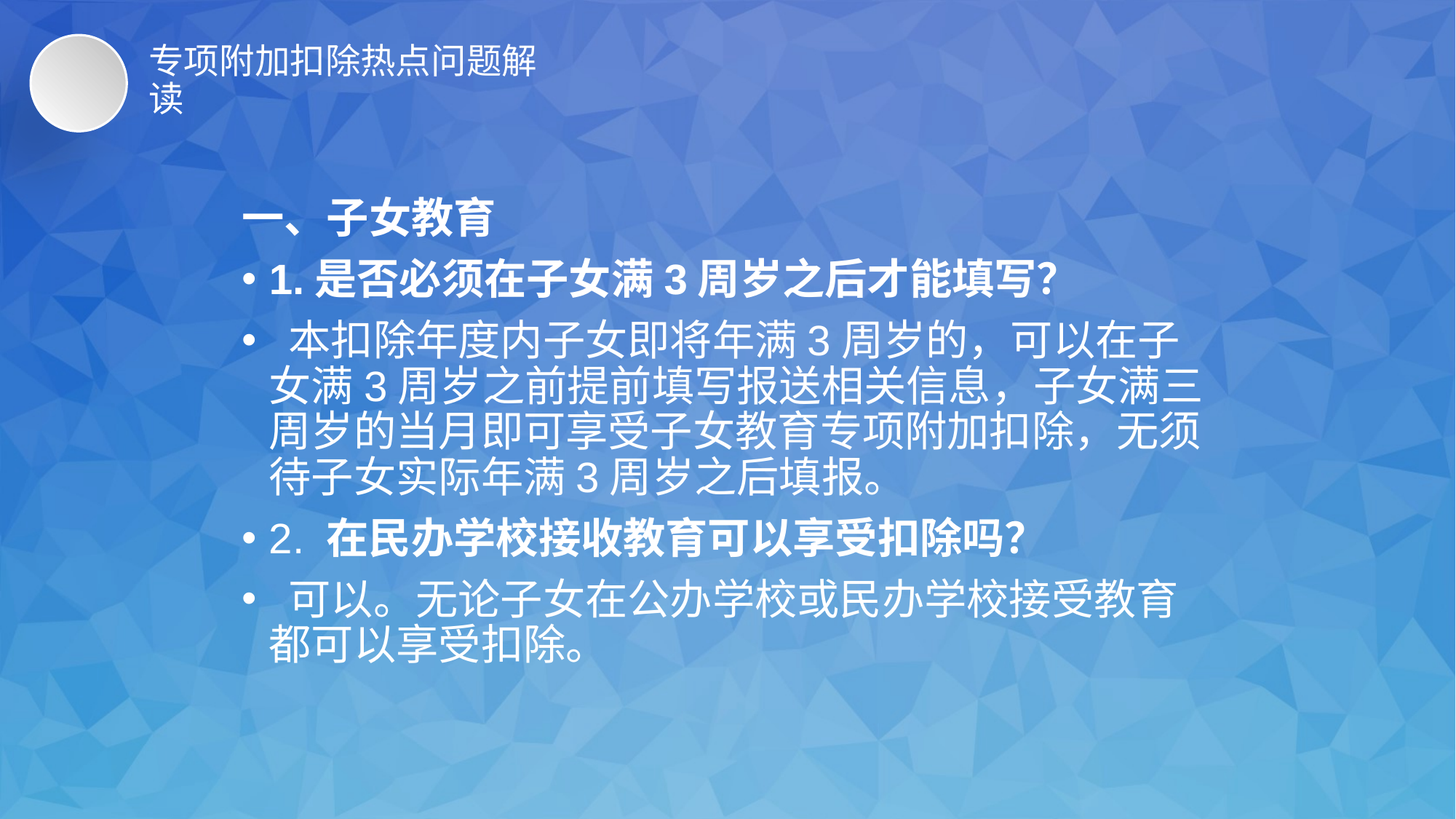

# 专项附加扣除热点问题解读
一、子女教育
1.是否必须在子女满3周岁之后才能填写？
 本扣除年度内子女即将年满3周岁的，可以在子女满3周岁之前提前填写报送相关信息，子女满三周岁的当月即可享受子女教育专项附加扣除，无须待子女实际年满3周岁之后填报。
2. 在民办学校接收教育可以享受扣除吗？
 可以。无论子女在公办学校或民办学校接受教育都可以享受扣除。